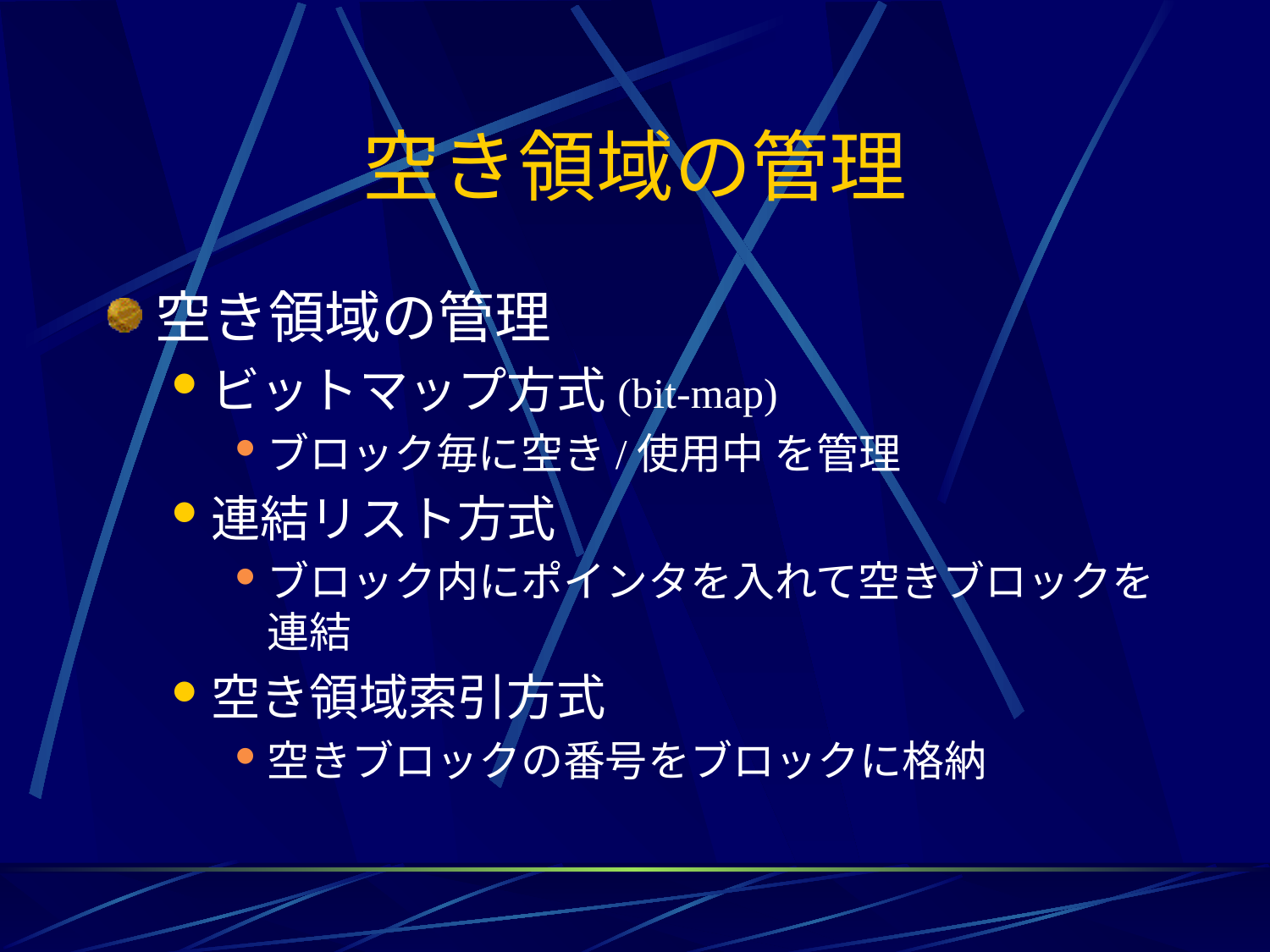

# 空き領域の管理
空き領域の管理
ビットマップ方式(bit-map)
ブロック毎に空き/使用中 を管理
連結リスト方式
ブロック内にポインタを入れて空きブロックを連結
空き領域索引方式
空きブロックの番号をブロックに格納